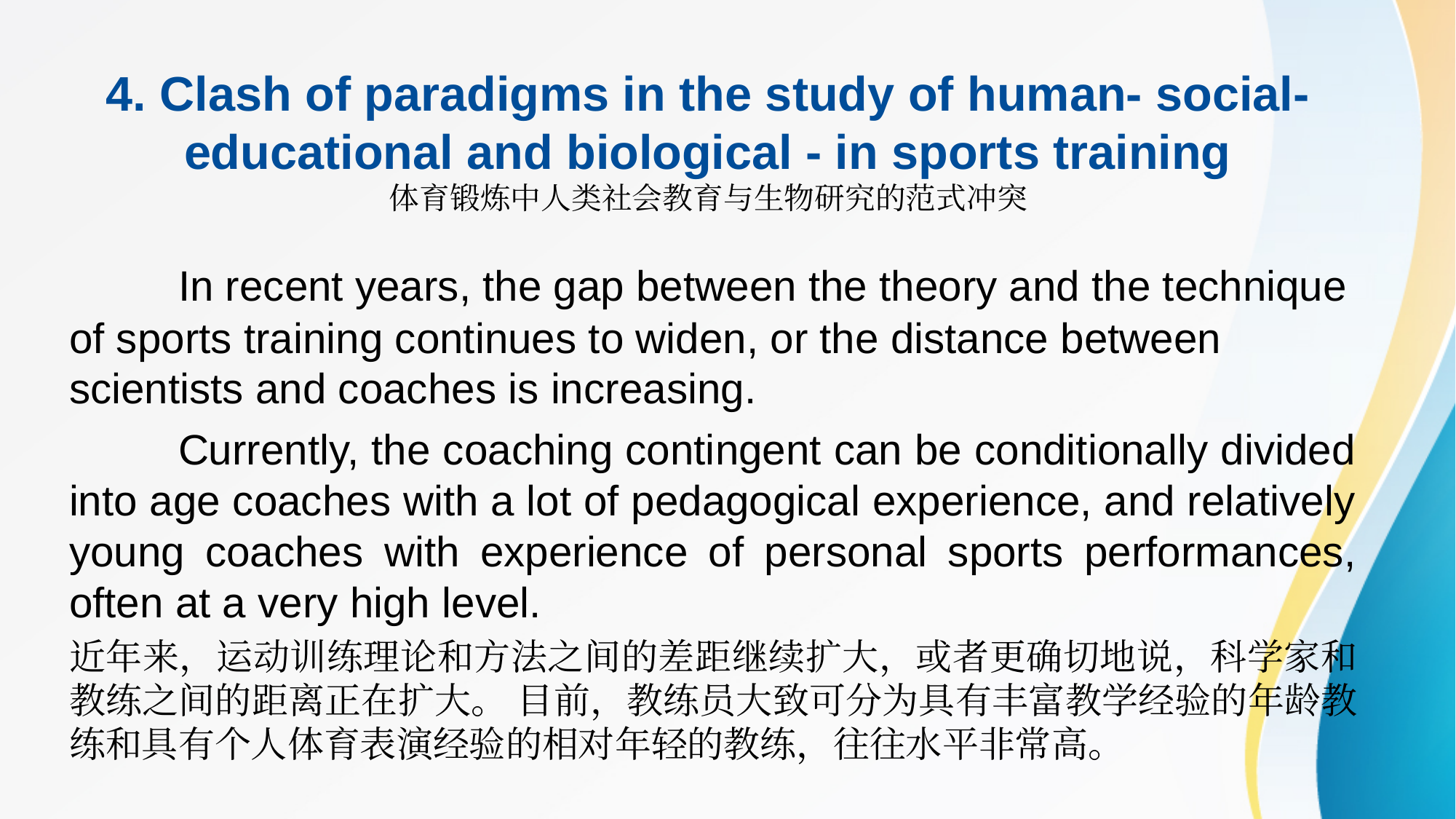

4. Clash of paradigms in the study of human- social-educational and biological - in sports training
体育锻炼中人类社会教育与生物研究的范式冲突

	In recent years, the gap between the theory and the technique of sports training continues to widen, or the distance between scientists and coaches is increasing.
	Currently, the coaching contingent can be conditionally divided into age coaches with a lot of pedagogical experience, and relatively young coaches with experience of personal sports performances, often at a very high level.
近年来，运动训练理论和方法之间的差距继续扩大，或者更确切地说，科学家和教练之间的距离正在扩大。 目前，教练员大致可分为具有丰富教学经验的年龄教练和具有个人体育表演经验的相对年轻的教练，往往水平非常高。